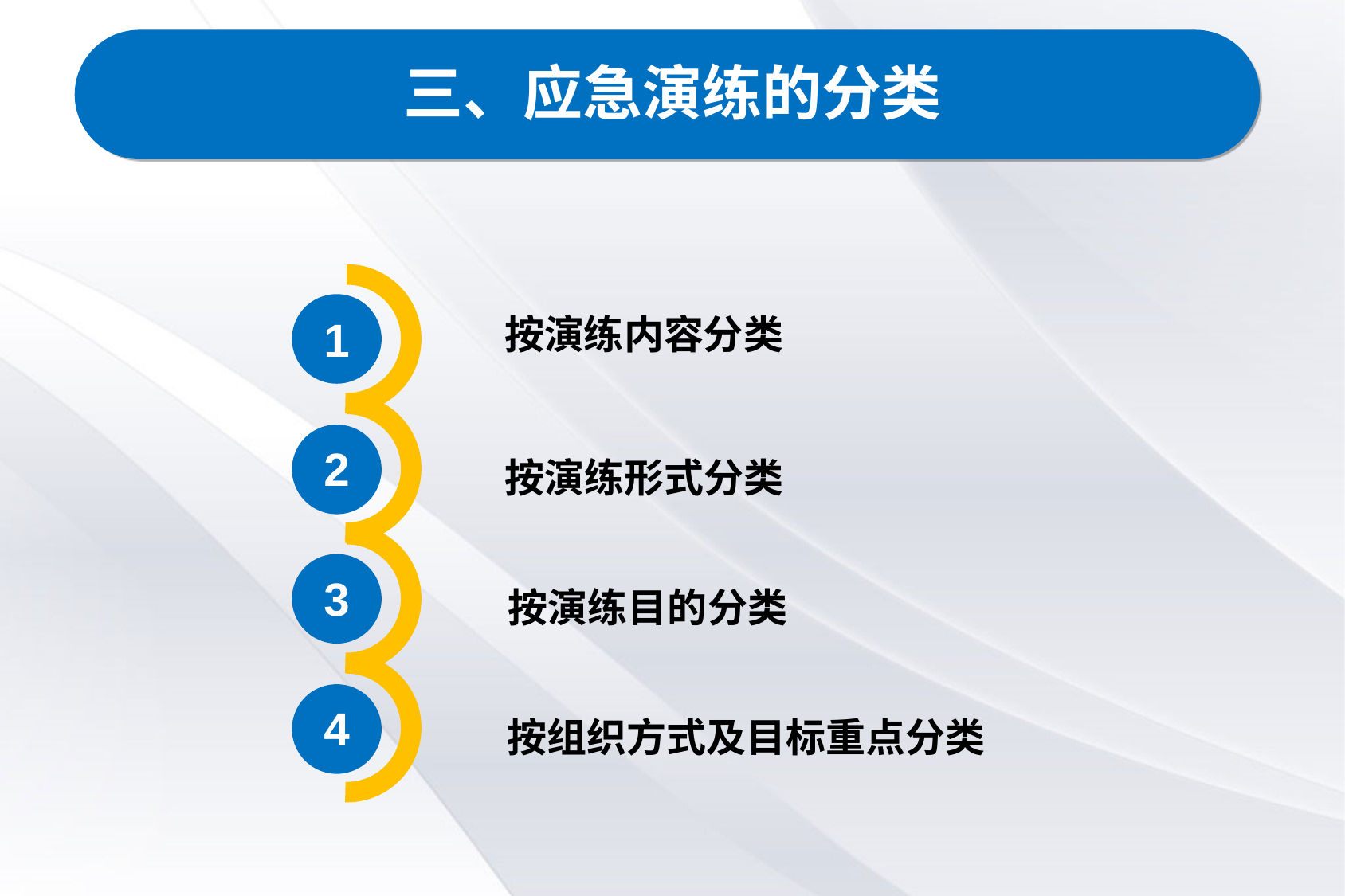

# 三、应急演练的分类

按演练内容分类

1

2
按演练形式分类

3
按演练目的分类

4
按组织方式及目标重点分类